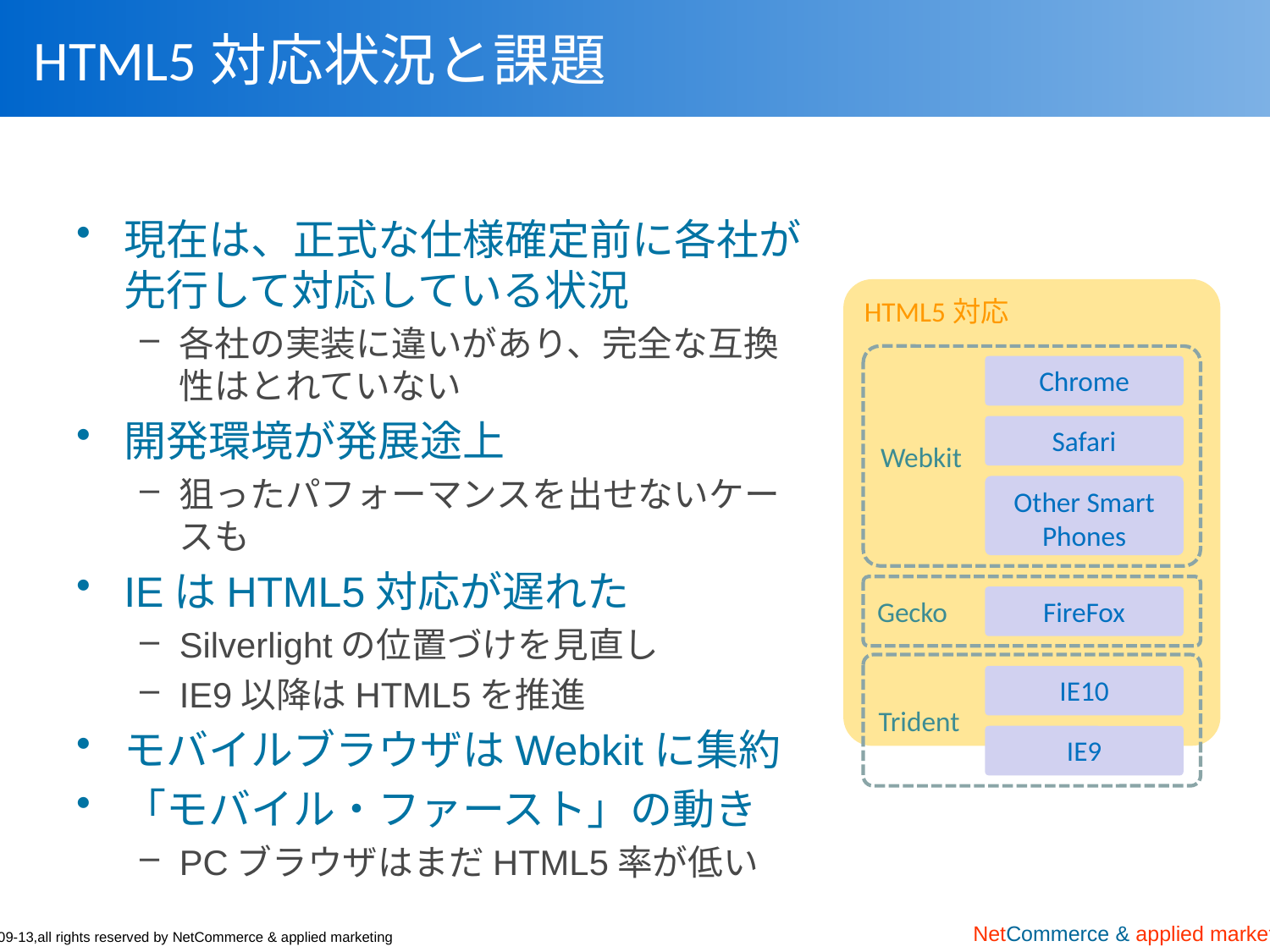

# HTML5対応状況と課題
現在は、正式な仕様確定前に各社が先行して対応している状況
各社の実装に違いがあり、完全な互換性はとれていない
開発環境が発展途上
狙ったパフォーマンスを出せないケースも
IEはHTML5対応が遅れた
Silverlightの位置づけを見直し
IE9以降はHTML5を推進
モバイルブラウザはWebkitに集約
「モバイル・ファースト」の動き
PCブラウザはまだHTML5率が低い
HTML5対応
Webkit
Chrome
Safari
Other Smart Phones
Gecko
FireFox
Trident
IE10
IE9